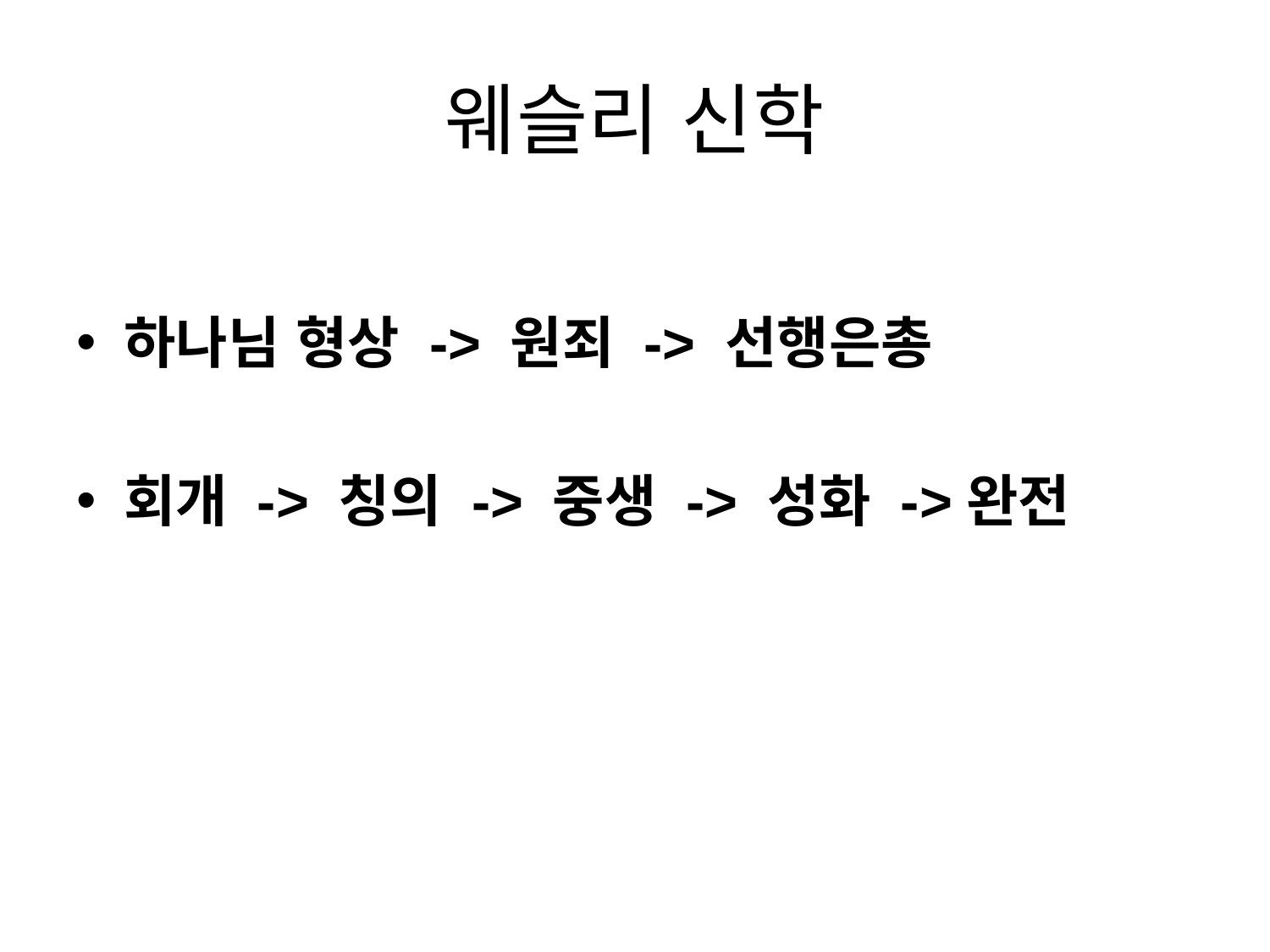

# 웨슬리 신학

하나님 형상 -> 원죄 -> 선행은총

회개 -> 칭의 -> 중생 -> 성화 ->완전